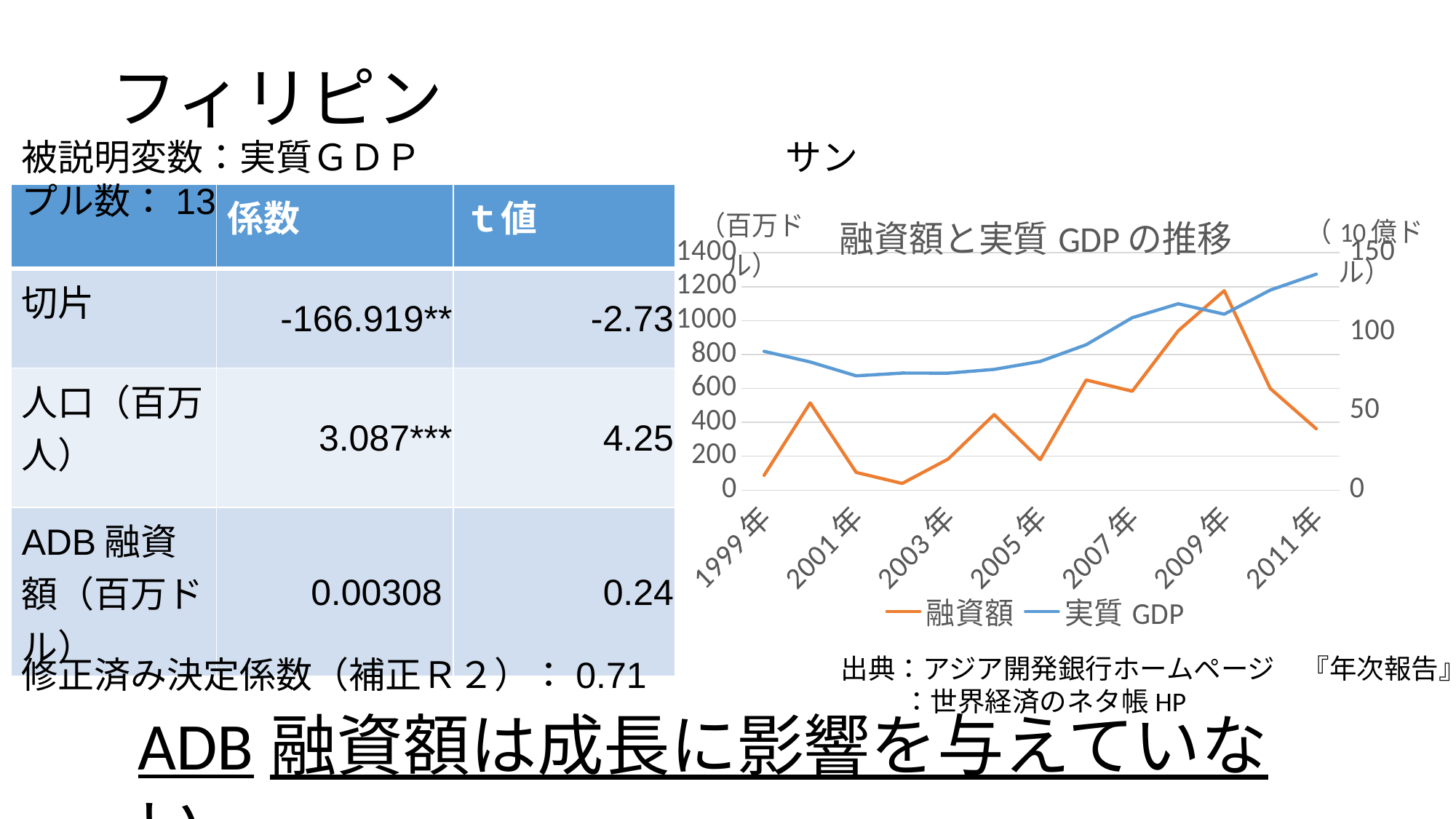

# フィリピン
被説明変数：実質ＧＤＰ　　　　　　　　　　サンプル数：13

### Chart: 融資額と実質GDPの推移

| Category | 融資額 | 実質GDP |
|---|---|---|
| 1999年 | 88.0 | 87.73784355179704 |
| 2000年 | 515.0 | 81.02 |
| 2001年 | 105.0 | 72.25011842728566 |
| 2002年 | 40.0 | 74.00400218300891 |
| 2003年 | 183.76 | 73.9555790586991 |
| 2004年 | 446.0 | 76.31974607417308 |
| 2005年 | 180.0 | 81.34964483030781 |
| 2006年 | 650.0 | 91.90794916146498 |
| 2007年 | 583.8 | 108.95827254158156 |
| 2008年 | 940.0 | 117.75079698840128 |
| 2009年 | 1176.1 | 111.19984160506864 |
| 2010年 | 600.0 | 126.3947818377557 |
| 2011年 | 362.0 | 136.4544015585048 |
|  | 係数 | ｔ値 |
| --- | --- | --- |
| 切片 | -166.919\*\* | -2.73 |
| 人口（百万人） | 3.087\*\*\* | 4.25 |
| ADB融資額（百万ドル） | 0.00308 | 0.24 |
出典：アジア開発銀行ホームページ　『年次報告』
         ：世界経済のネタ帳HP
修正済み決定係数（補正Ｒ２）：0.71
ADB融資額は成長に影響を与えていない